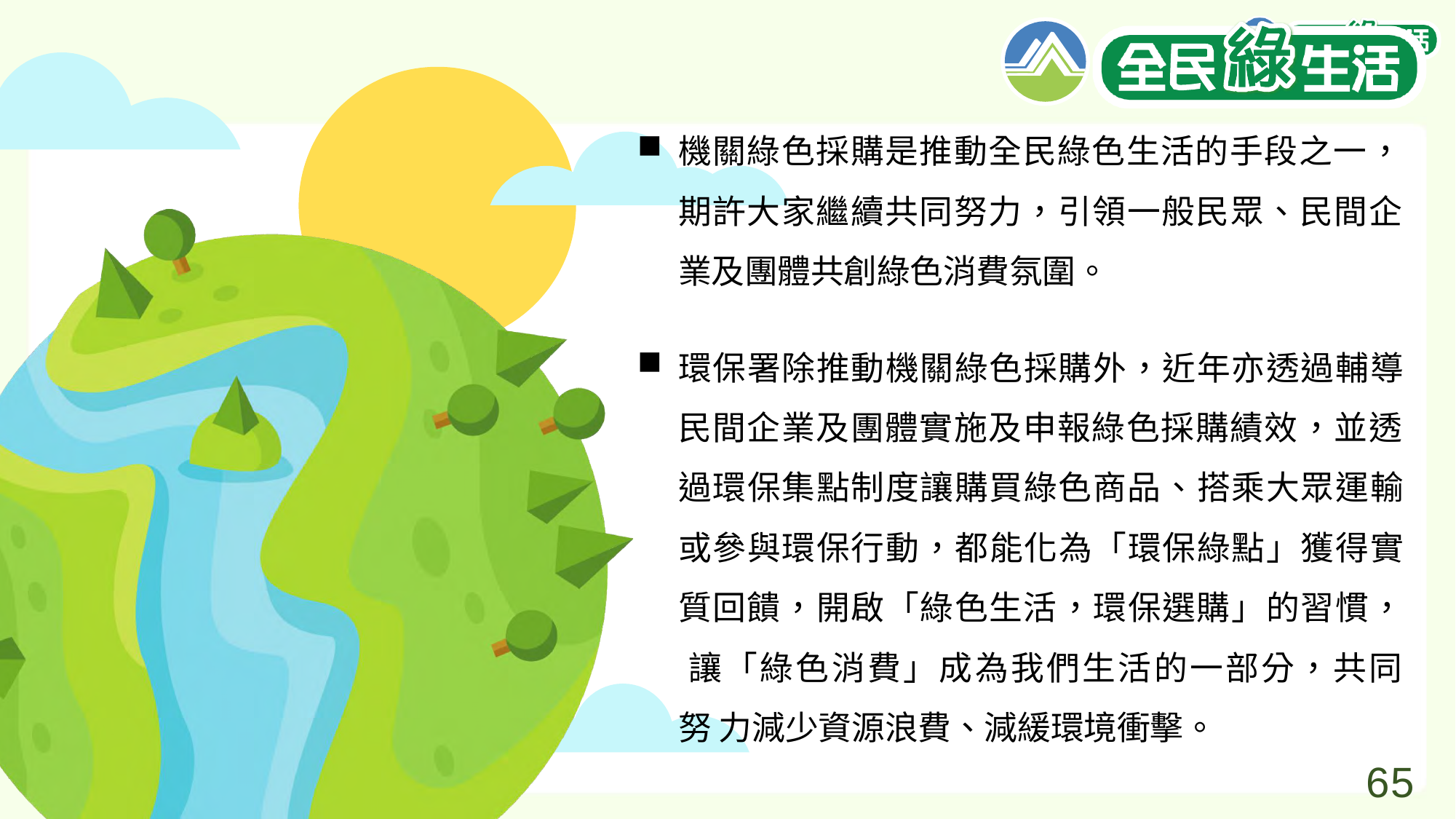

機關綠色採購是推動全民綠色生活的手段之一， 期許大家繼續共同努力，引領一般民眾、民間企 業及團體共創綠色消費氛圍。
環保署除推動機關綠色採購外，近年亦透過輔導 民間企業及團體實施及申報綠色採購績效，並透 過環保集點制度讓購買綠色商品、搭乘大眾運輸 或參與環保行動，都能化為「環保綠點」獲得實 質回饋，開啟「綠色生活，環保選購」的習慣，  讓「綠色消費」成為我們生活的一部分，共同努 力減少資源浪費、減緩環境衝擊。
65